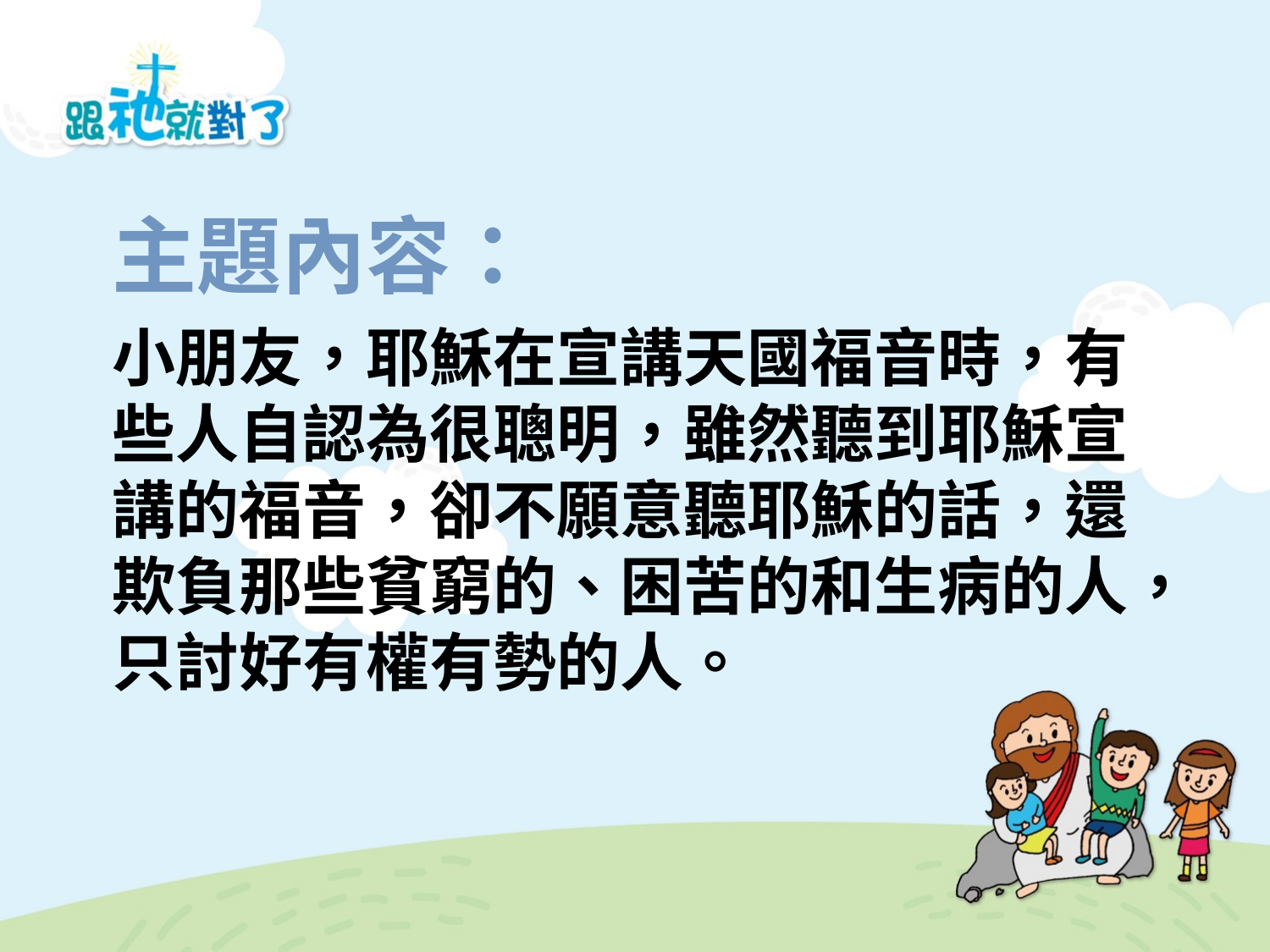

主題內容：
小朋友，耶穌在宣講天國福音時，有些人自認為很聰明，雖然聽到耶穌宣講的福音，卻不願意聽耶穌的話，還欺負那些貧窮的、困苦的和生病的人，只討好有權有勢的人。